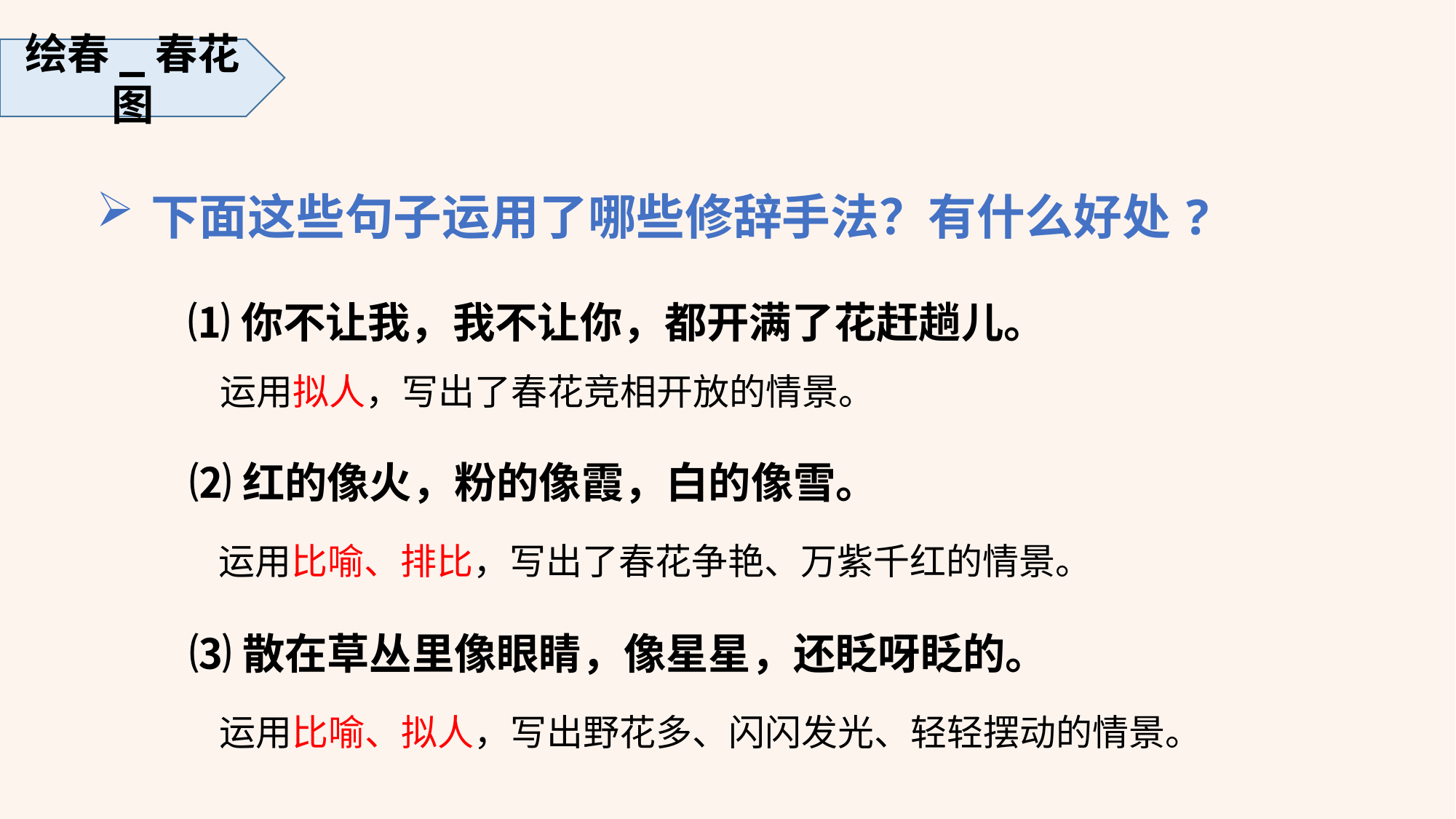

绘春_春花图
下面这些句子运用了哪些修辞手法？有什么好处?
  ⑴你不让我，我不让你，都开满了花赶趟儿。
     运用拟人，写出了春花竞相开放的情景。
  ⑵红的像火，粉的像霞，白的像雪。
    运用比喻、排比，写出了春花争艳、万紫千红的情景。
  ⑶散在草丛里像眼睛，像星星，还眨呀眨的。
    运用比喻、拟人，写出野花多、闪闪发光、轻轻摆动的情景。